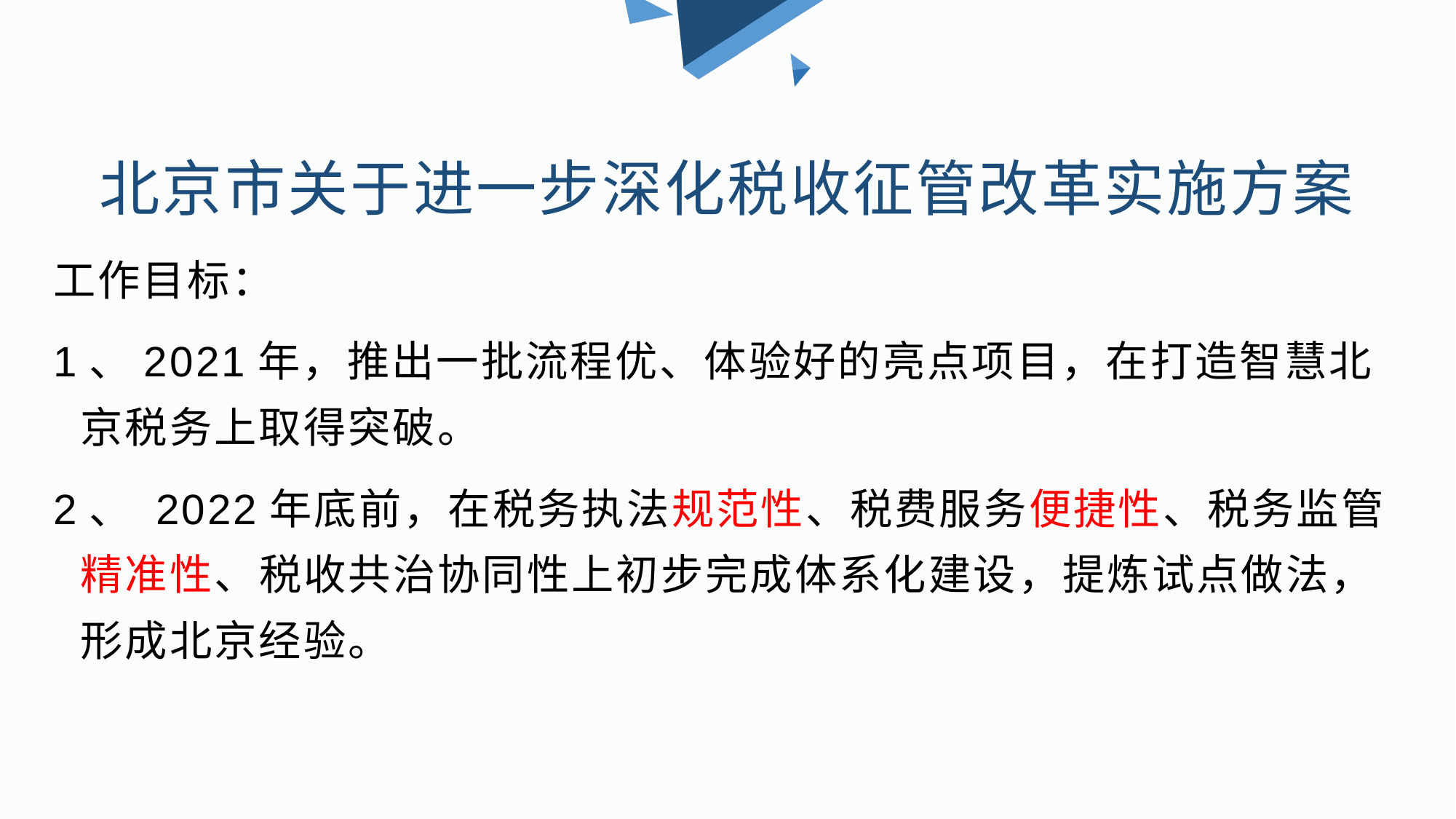

北京市关于进一步深化税收征管改革实施方案
工作目标：
1、2021年，推出一批流程优、体验好的亮点项目，在打造智慧北京税务上取得突破。
2、 2022年底前，在税务执法规范性、税费服务便捷性、税务监管精准性、税收共治协同性上初步完成体系化建设，提炼试点做法，形成北京经验。
4